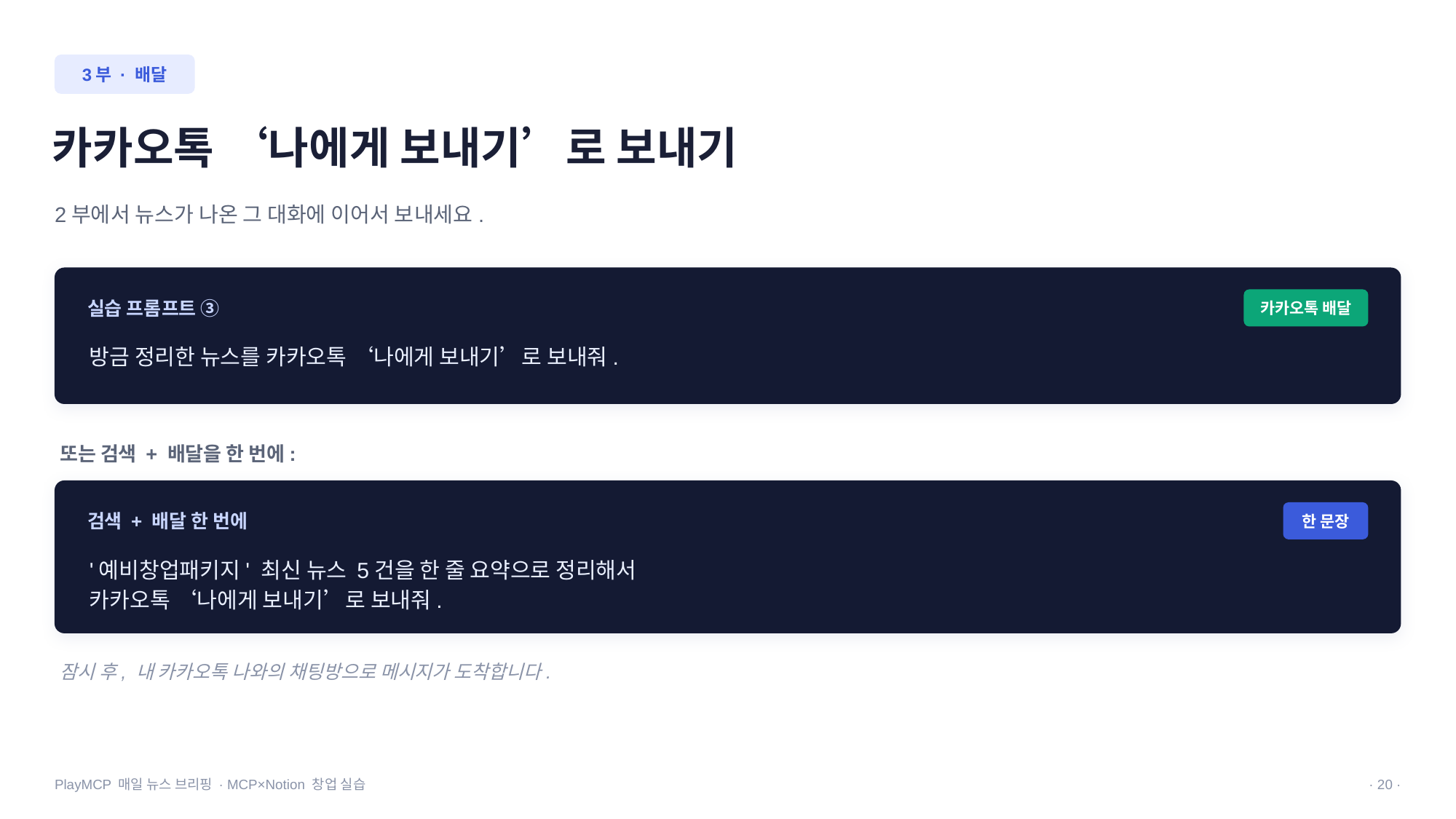

3부 · 배달
카카오톡 ‘나에게 보내기’로 보내기
2부에서 뉴스가 나온 그 대화에 이어서 보내세요.

실습 프롬프트 ③

카카오톡 배달
방금 정리한 뉴스를 카카오톡 ‘나에게 보내기’로 보내줘.
또는 검색 + 배달을 한 번에:

검색 + 배달 한 번에

한 문장
'예비창업패키지' 최신 뉴스 5건을 한 줄 요약으로 정리해서
카카오톡 ‘나에게 보내기’로 보내줘.
잠시 후, 내 카카오톡 나와의 채팅방으로 메시지가 도착합니다.
PlayMCP 매일 뉴스 브리핑 · MCP×Notion 창업 실습
· 20 ·